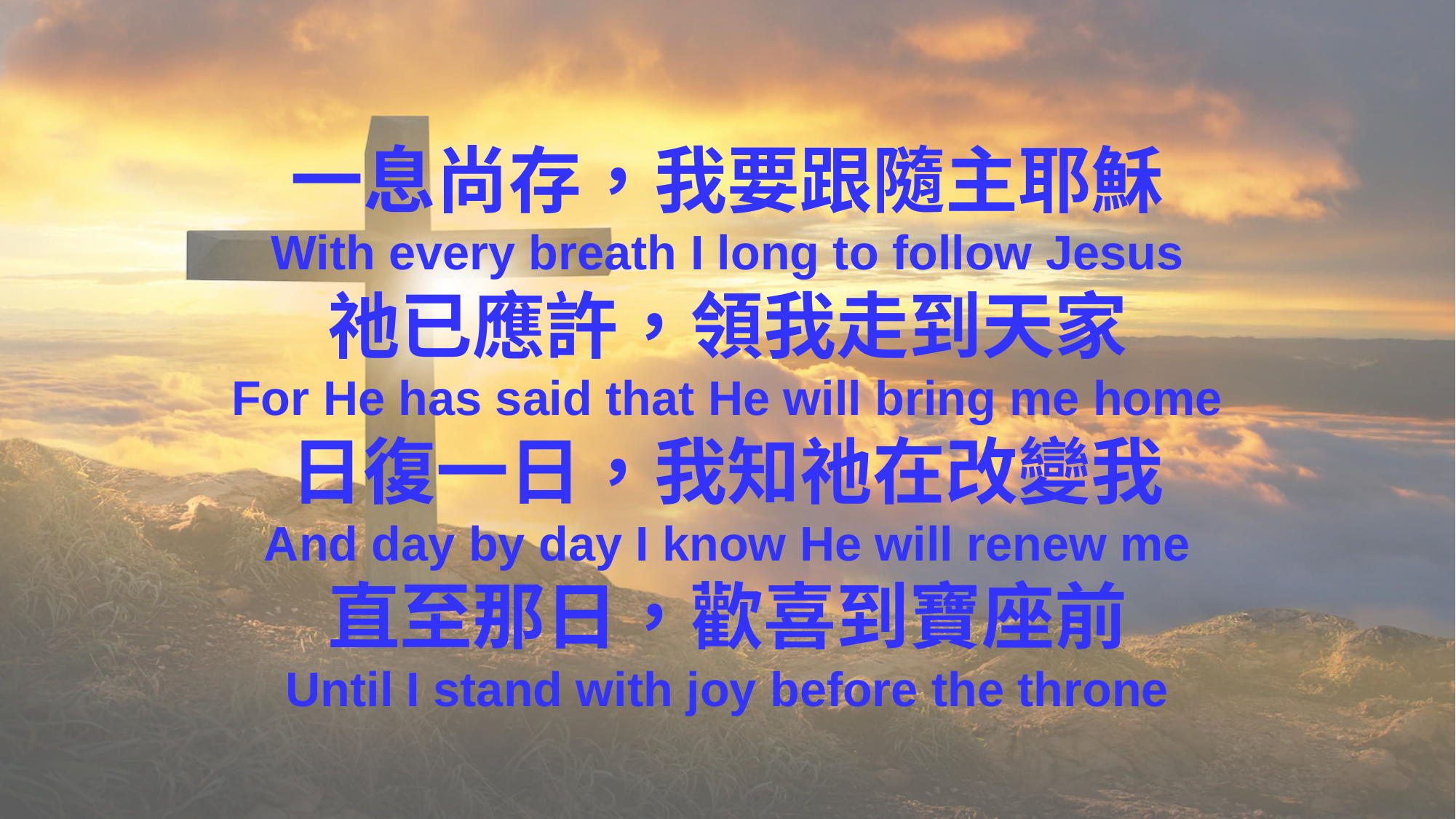

一息尚存，我要跟隨主耶穌
With every breath I long to follow Jesus
祂已應許，領我走到天家
For He has said that He will bring me home
日復一日，我知祂在改變我
And day by day I know He will renew me
直至那日，歡喜到寶座前
Until I stand with joy before the throne